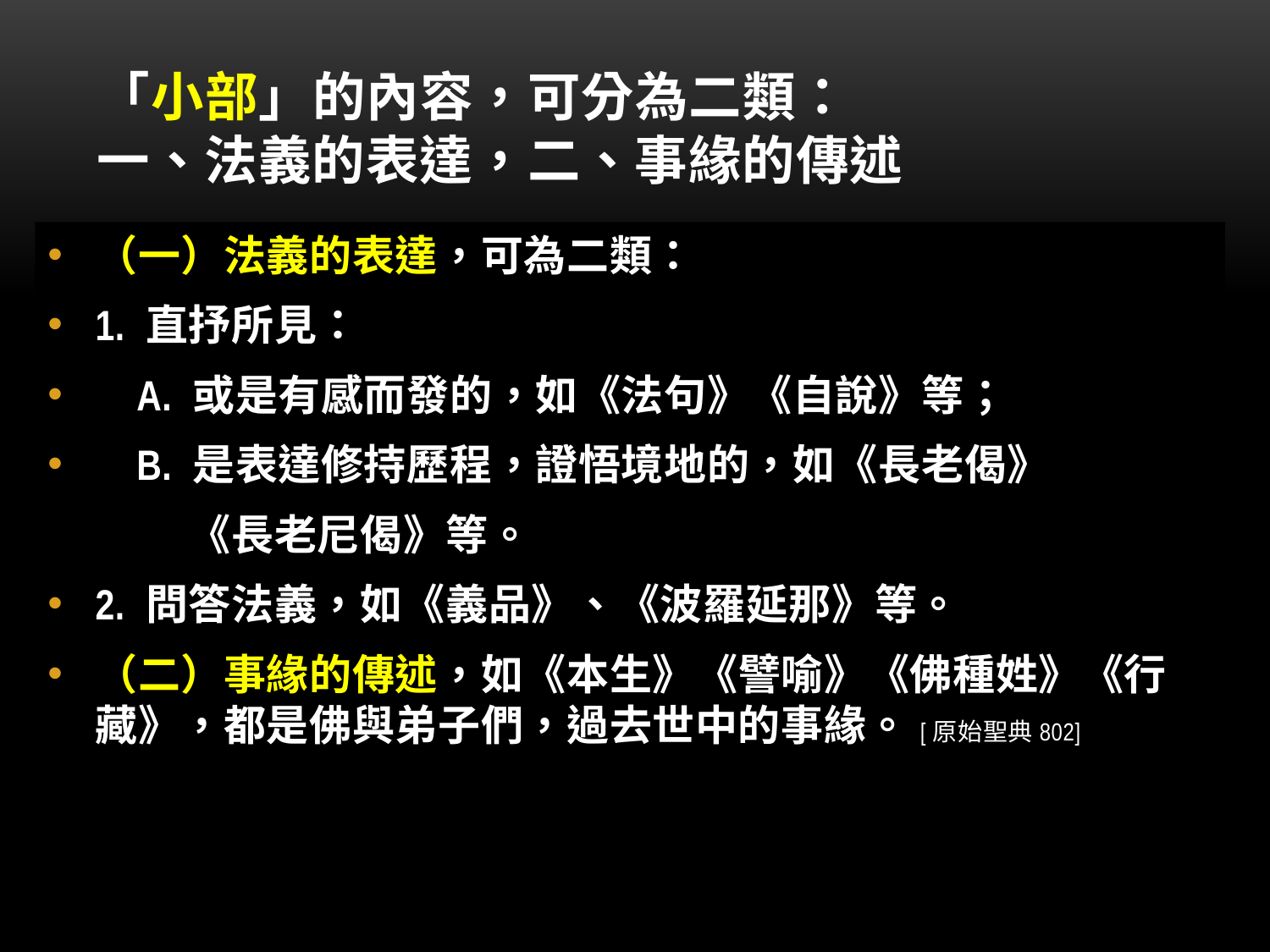

# 「小部」的內容，可分為二類： 一、法義的表達，二、事緣的傳述
（一）法義的表達，可為二類：
1. 直抒所見：
    A. 或是有感而發的，如《法句》《自說》等；
    B. 是表達修持歷程，證悟境地的，如《長老偈》
             《長老尼偈》等。
2. 問答法義，如《義品》、《波羅延那》等。
（二）事緣的傳述，如《本生》《譬喻》《佛種姓》《行藏》，都是佛與弟子們，過去世中的事緣。[原始聖典802]